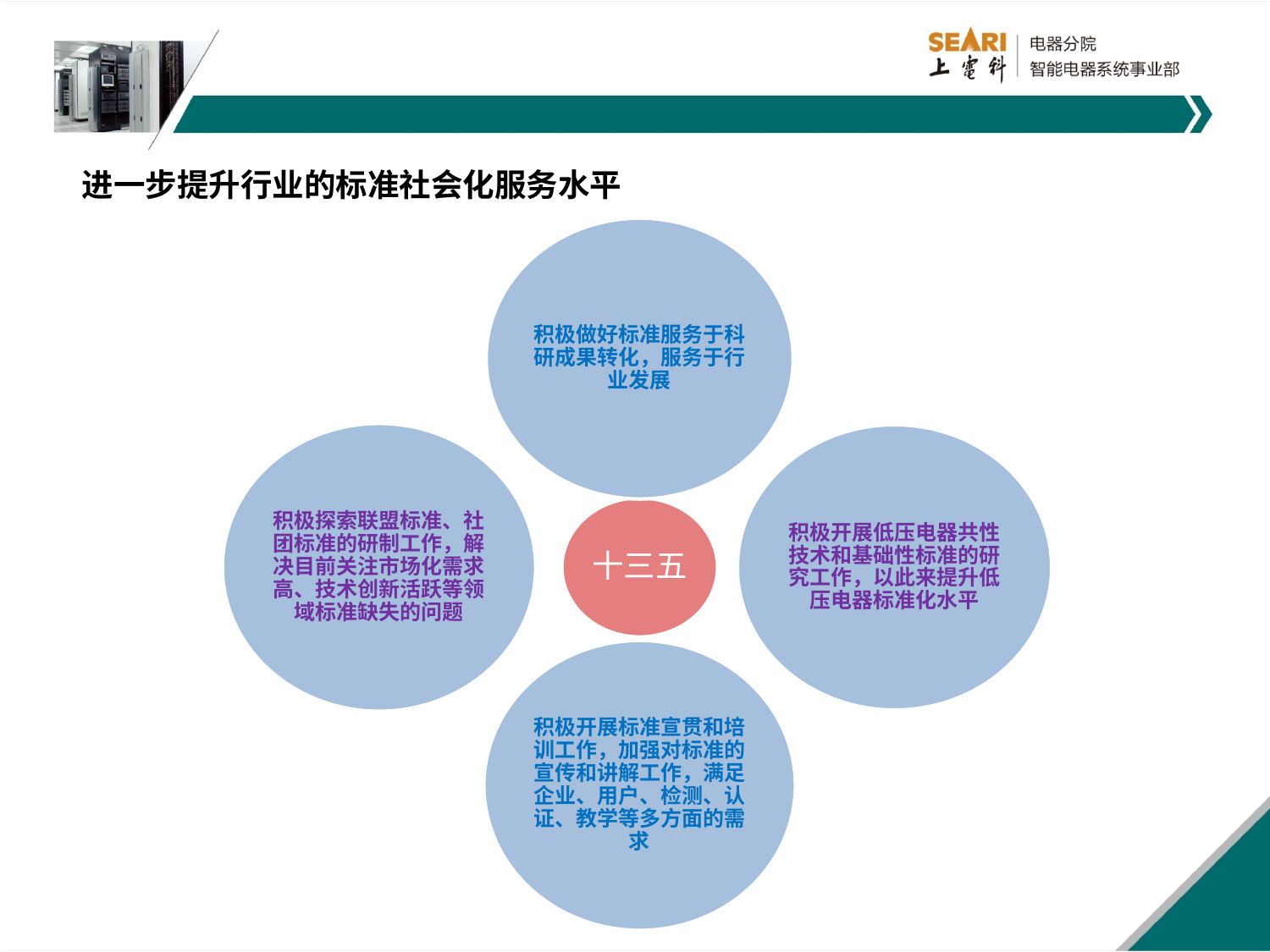

进一步提升行业的标准社会化服务水平
十三五
积极做好标准服务于科研成果转化，服务于行业发展
积极开展低压电器共性技术和基础性标准的研究工作，以此来提升低压电器标准化水平
积极开展标准宣贯和培训工作，加强对标准的宣传和讲解工作，满足企业、用户、检测、认证、教学等多方面的需求
积极探索联盟标准、社团标准的研制工作，解决目前关注市场化需求高、技术创新活跃等领域标准缺失的问题